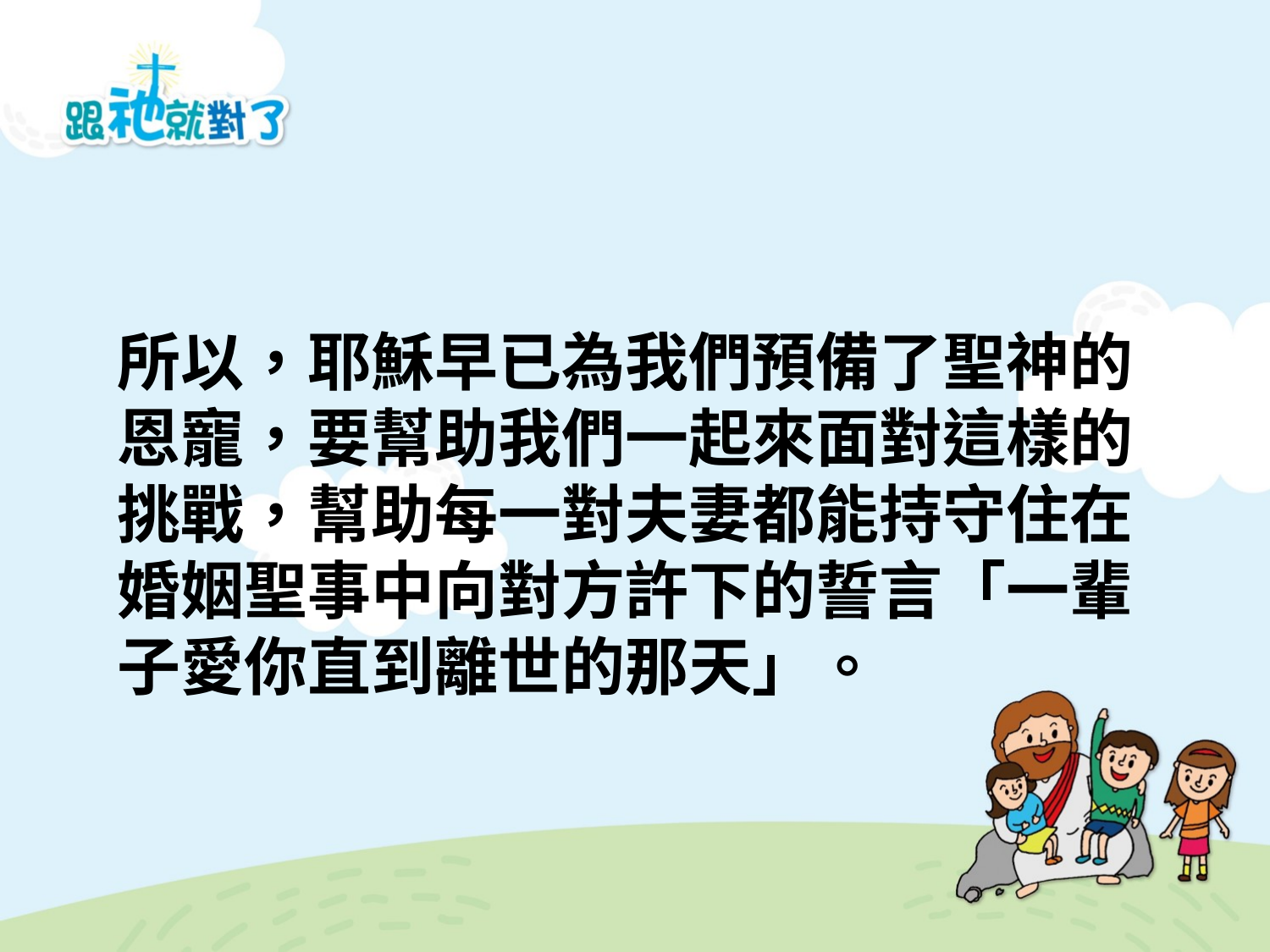

所以，耶穌早已為我們預備了聖神的恩寵，要幫助我們一起來面對這樣的挑戰，幫助每一對夫妻都能持守住在婚姻聖事中向對方許下的誓言「一輩子愛你直到離世的那天」。